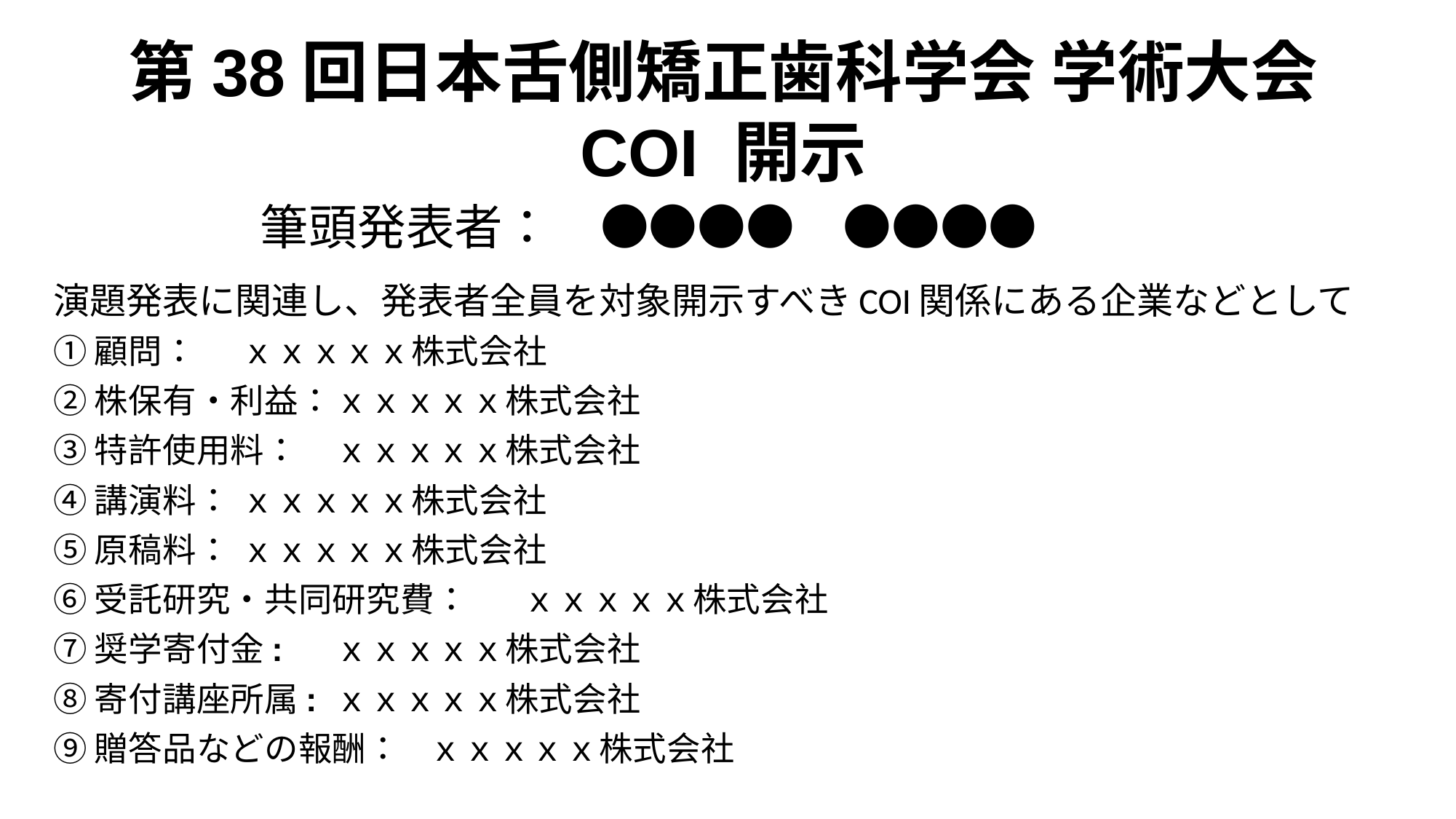

# 第38回日本舌側矯正歯科学会 学術大会 COI 開示
筆頭発表者：　●●●●　●●●●
演題発表に関連し、発表者全員を対象開示すべきCOI関係にある企業などとして
①顧問：				ｘｘｘｘｘ株式会社
②株保有・利益：			ｘｘｘｘｘ株式会社
③特許使用料：			ｘｘｘｘｘ株式会社
④講演料：				ｘｘｘｘｘ株式会社
⑤原稿料：				ｘｘｘｘｘ株式会社
⑥受託研究・共同研究費：	ｘｘｘｘｘ株式会社
⑦奨学寄付金:			ｘｘｘｘｘ株式会社
⑧寄付講座所属:			ｘｘｘｘｘ株式会社
⑨贈答品などの報酬：		ｘｘｘｘｘ株式会社